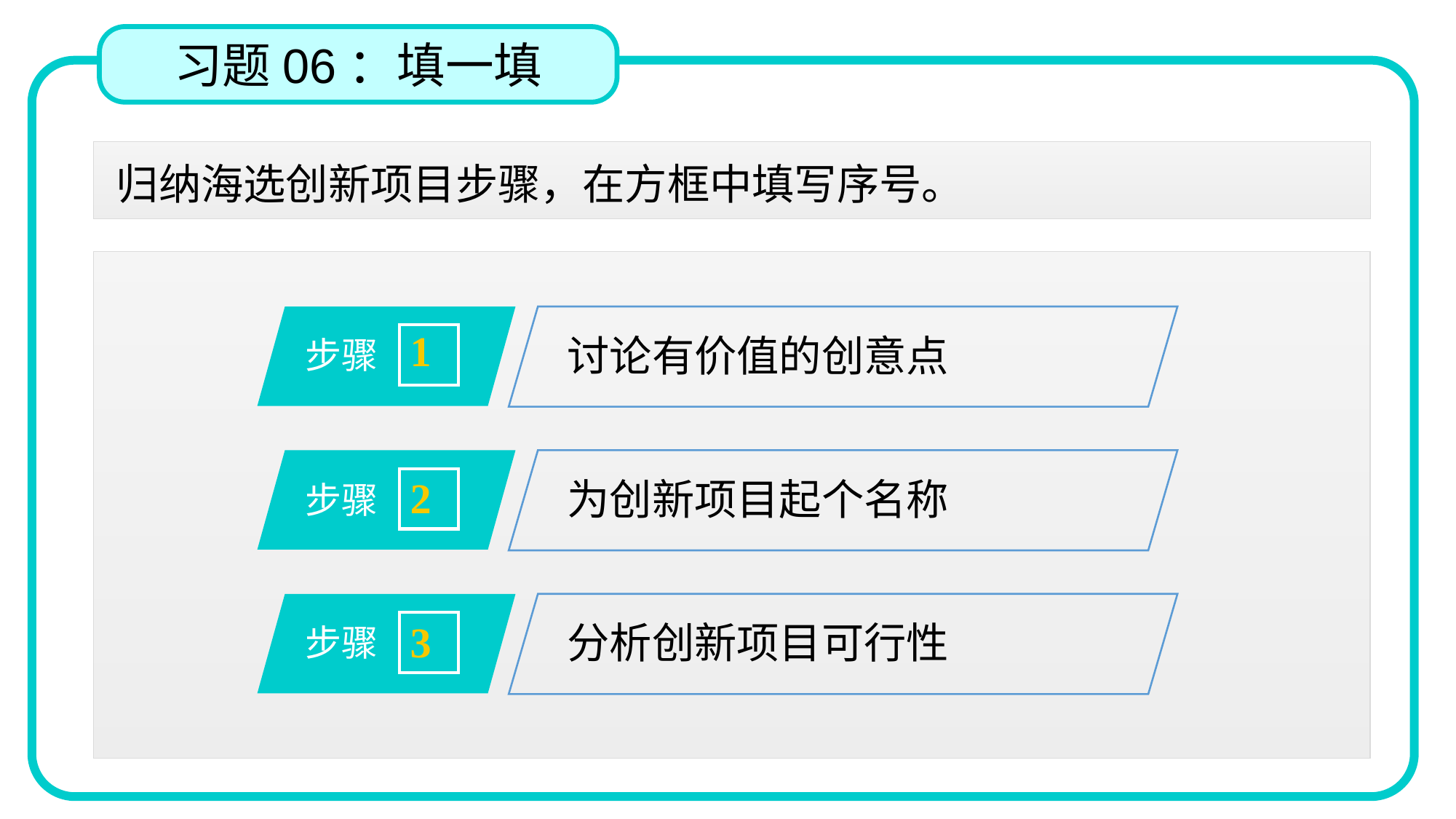

习题06：填一填

归纳海选创新项目步骤，在方框中填写序号。

步骤

讨论有价值的创意点
1

步骤

为创新项目起个名称
2

步骤

分析创新项目可行性
3